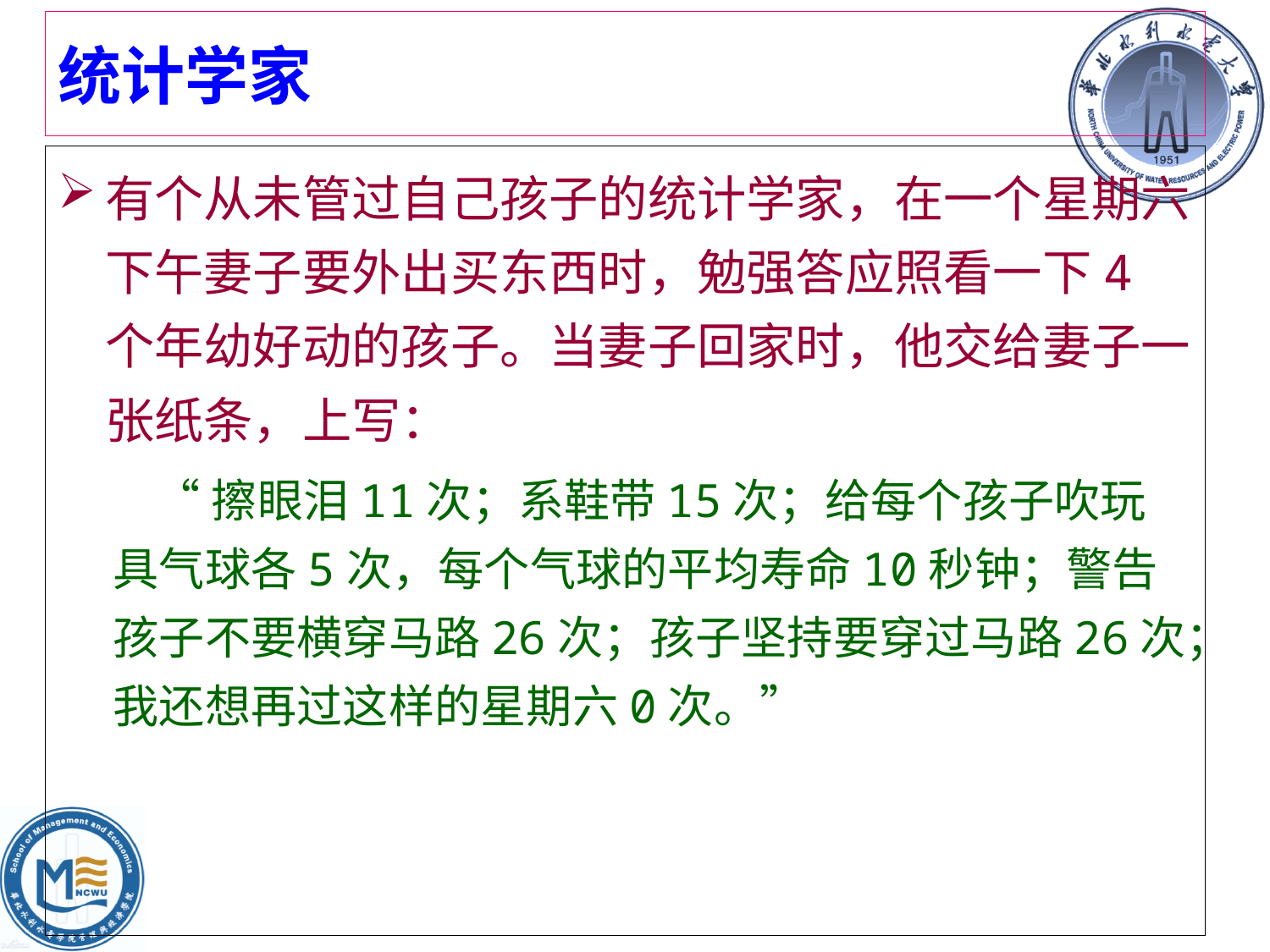

# 统计学家
有个从未管过自己孩子的统计学家，在一个星期六下午妻子要外出买东西时，勉强答应照看一下4个年幼好动的孩子。当妻子回家时，他交给妻子一张纸条，上写：
    “擦眼泪11次；系鞋带15次；给每个孩子吹玩具气球各5次，每个气球的平均寿命10秒钟；警告孩子不要横穿马路26次；孩子坚持要穿过马路26次；我还想再过这样的星期六0次。”